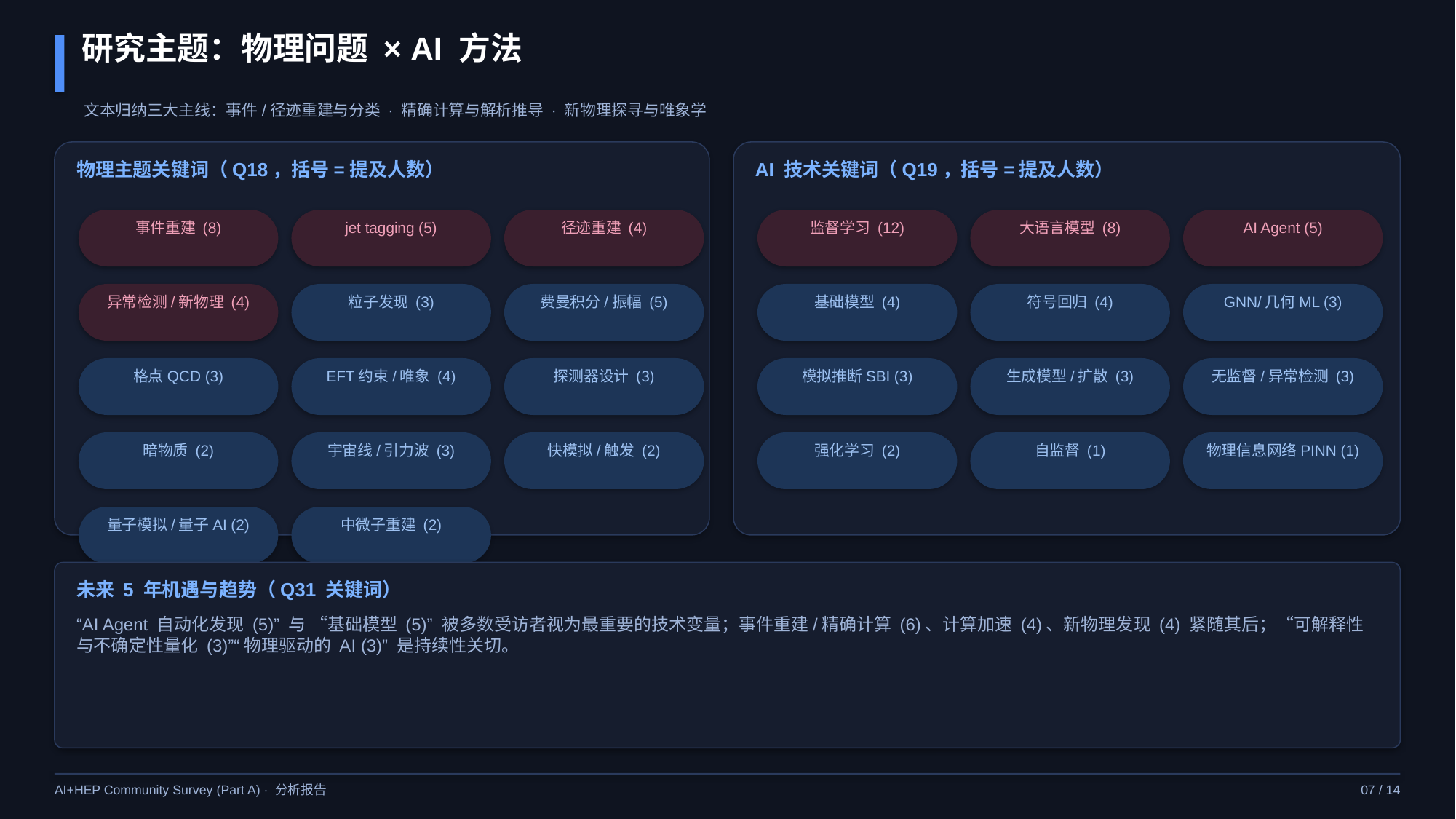

研究主题：物理问题 × AI 方法

文本归纳三大主线：事件/径迹重建与分类 · 精确计算与解析推导 · 新物理探寻与唯象学

物理主题关键词（Q18，括号=提及人数）
AI 技术关键词（Q19，括号=提及人数）

事件重建 (8)
jet tagging (5)
径迹重建 (4)
监督学习 (12)
大语言模型 (8)
AI Agent (5)

异常检测/新物理 (4)
粒子发现 (3)
费曼积分/振幅 (5)
基础模型 (4)
符号回归 (4)
GNN/几何ML (3)

格点QCD (3)
EFT约束/唯象 (4)
探测器设计 (3)
模拟推断SBI (3)
生成模型/扩散 (3)
无监督/异常检测 (3)

暗物质 (2)
宇宙线/引力波 (3)
快模拟/触发 (2)
强化学习 (2)
自监督 (1)
物理信息网络PINN (1)

量子模拟/量子AI (2)
中微子重建 (2)

未来 5 年机遇与趋势（Q31 关键词）
“AI Agent 自动化发现 (5)” 与 “基础模型 (5)” 被多数受访者视为最重要的技术变量；事件重建/精确计算 (6)、计算加速 (4)、新物理发现 (4) 紧随其后；“可解释性与不确定性量化 (3)”“物理驱动的 AI (3)” 是持续性关切。

AI+HEP Community Survey (Part A) · 分析报告
07 / 14